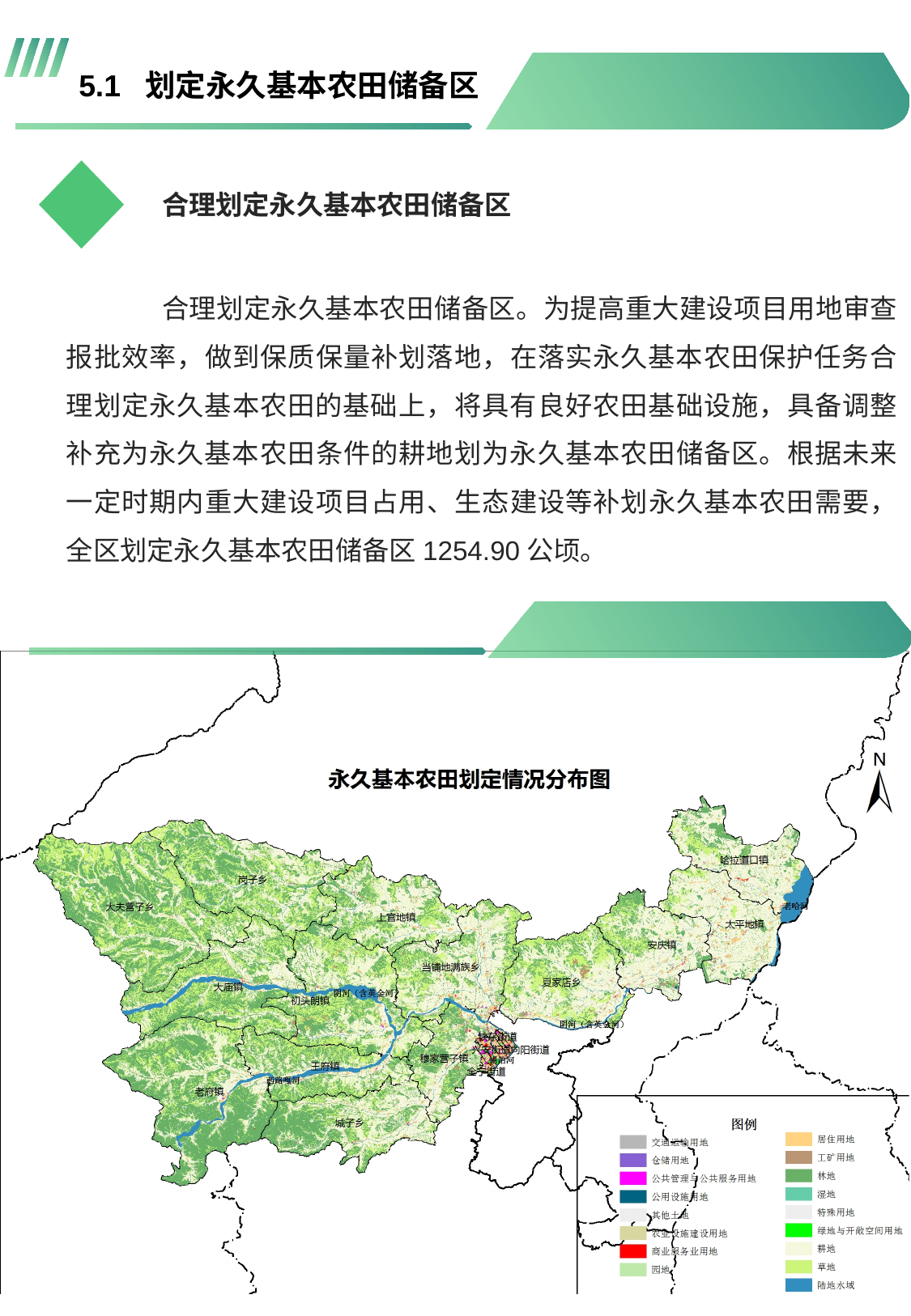

5.1  划定永久基本农田储备区

合理划定永久基本农田储备区

合理划定永久基本农田储备区。为提高重大建设项目用地审查报批效率，做到保质保量补划落地，在落实永久基本农田保护任务合理划定永久基本农田的基础上，将具有良好农田基础设施，具备调整补充为永久基本农田条件的耕地划为永久基本农田储备区。根据未来一定时期内重大建设项目占用、生态建设等补划永久基本农田需要，全区划定永久基本农田储备区1254.90公顷。